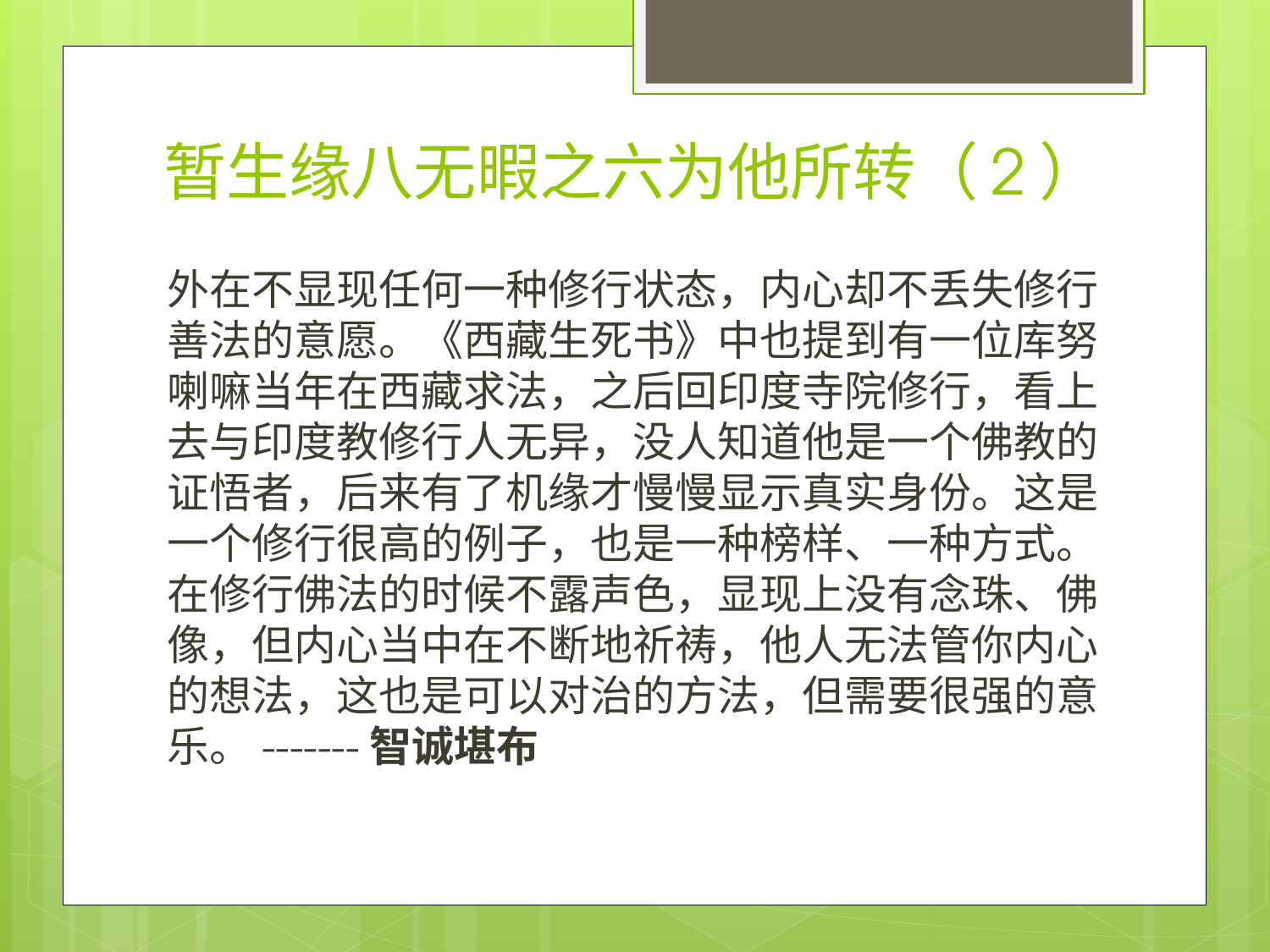

# 暂生缘八无暇之六为他所转（2）

外在不显现任何一种修行状态，内心却不丢失修行善法的意愿。《西藏生死书》中也提到有一位库努喇嘛当年在西藏求法，之后回印度寺院修行，看上去与印度教修行人无异，没人知道他是一个佛教的证悟者，后来有了机缘才慢慢显示真实身份。这是一个修行很高的例子，也是一种榜样、一种方式。在修行佛法的时候不露声色，显现上没有念珠、佛像，但内心当中在不断地祈祷，他人无法管你内心的想法，这也是可以对治的方法，但需要很强的意乐。-------智诚堪布